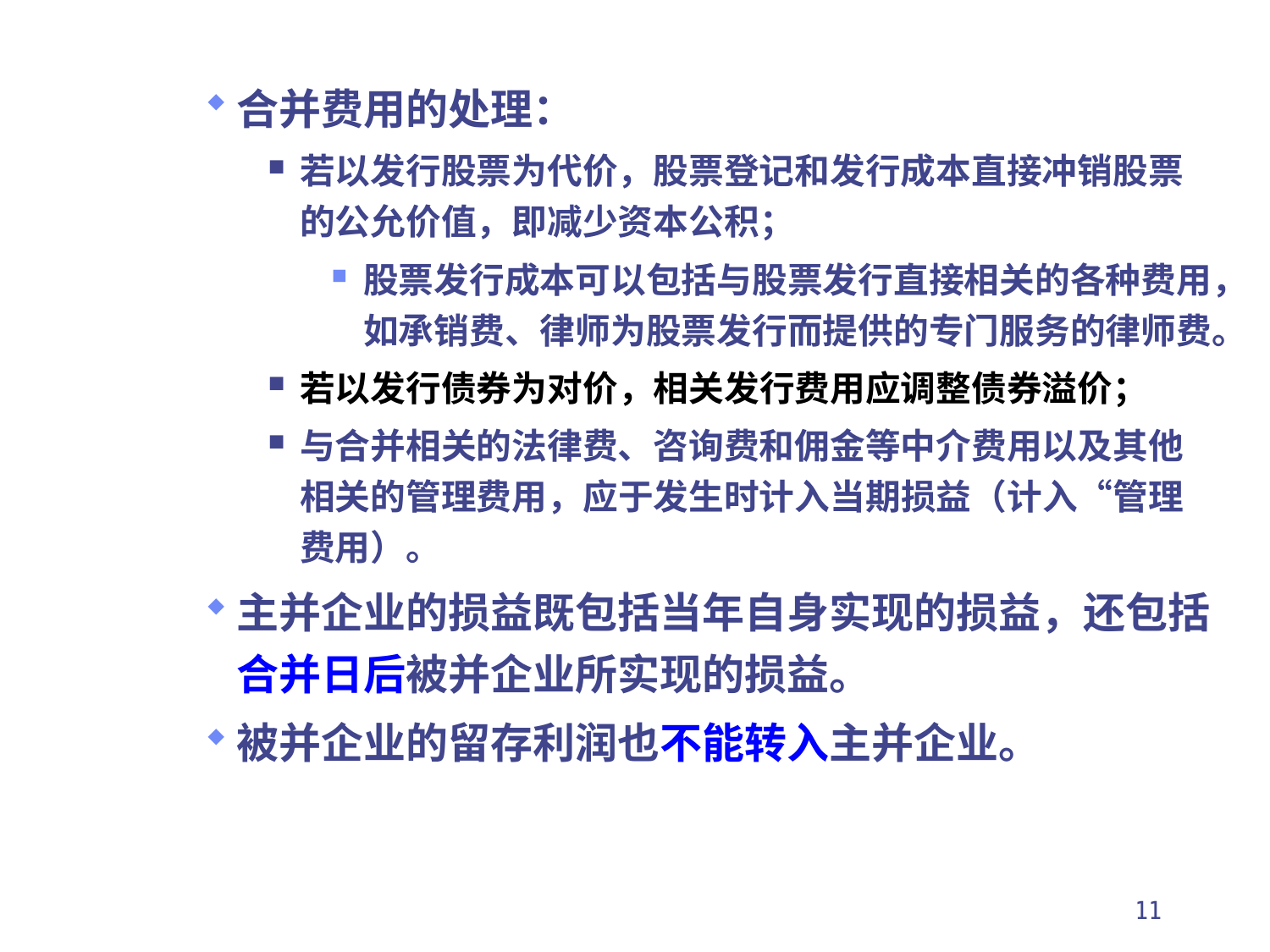

合并费用的处理：
若以发行股票为代价，股票登记和发行成本直接冲销股票的公允价值，即减少资本公积；
股票发行成本可以包括与股票发行直接相关的各种费用，如承销费、律师为股票发行而提供的专门服务的律师费。
若以发行债券为对价，相关发行费用应调整债券溢价；
与合并相关的法律费、咨询费和佣金等中介费用以及其他相关的管理费用，应于发生时计入当期损益（计入“管理费用）。
主并企业的损益既包括当年自身实现的损益，还包括合并日后被并企业所实现的损益。
被并企业的留存利润也不能转入主并企业。
11